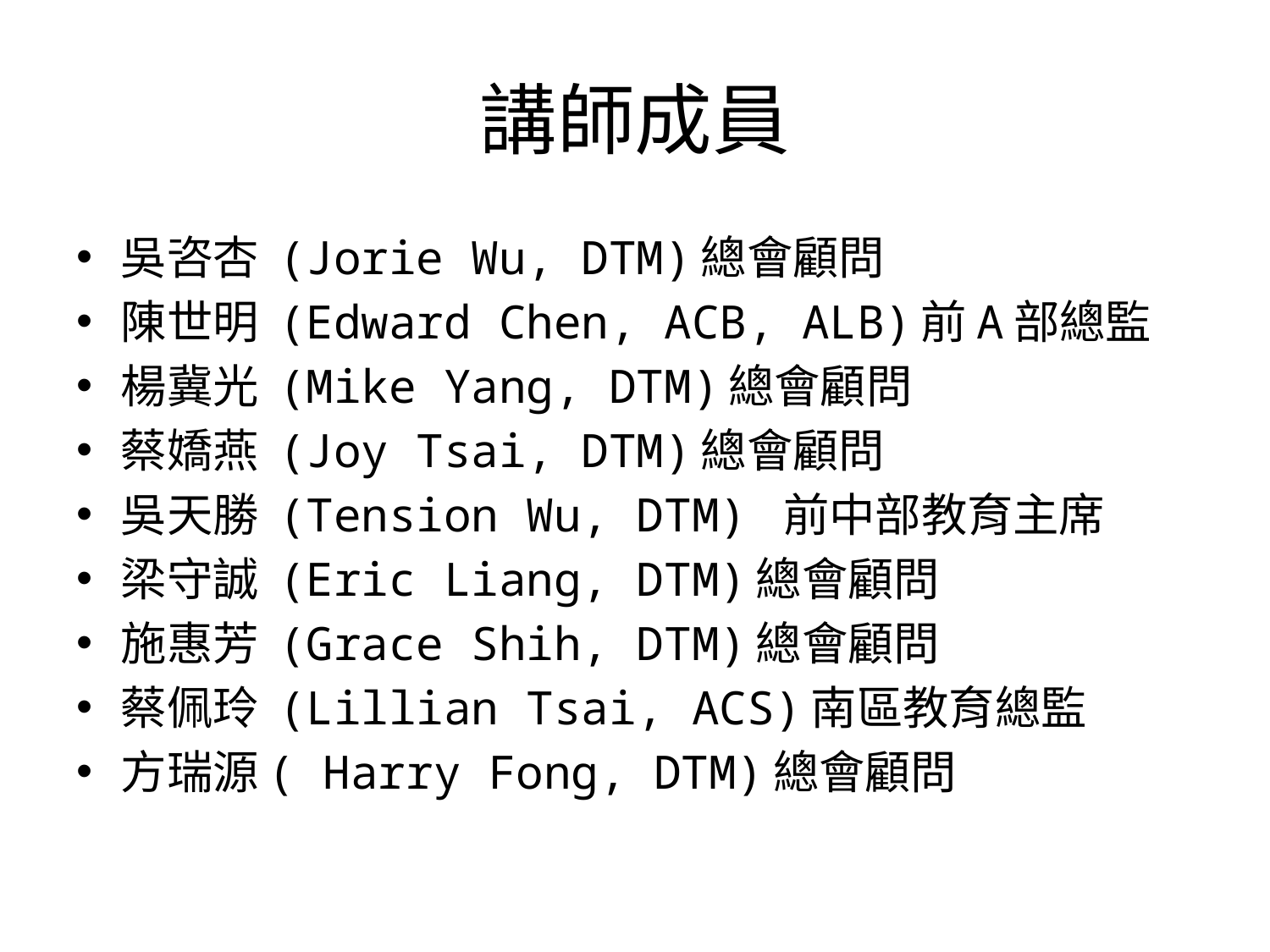

# 講師成員
吳咨杏 (Jorie Wu, DTM)總會顧問
陳世明 (Edward Chen, ACB, ALB)前A部總監
楊冀光 (Mike Yang, DTM)總會顧問
蔡嬌燕 (Joy Tsai, DTM)總會顧問
吳天勝 (Tension Wu, DTM) 前中部教育主席
梁守誠 (Eric Liang, DTM)總會顧問
施惠芳 (Grace Shih, DTM)總會顧問
蔡佩玲 (Lillian Tsai, ACS)南區教育總監
方瑞源( Harry Fong, DTM)總會顧問